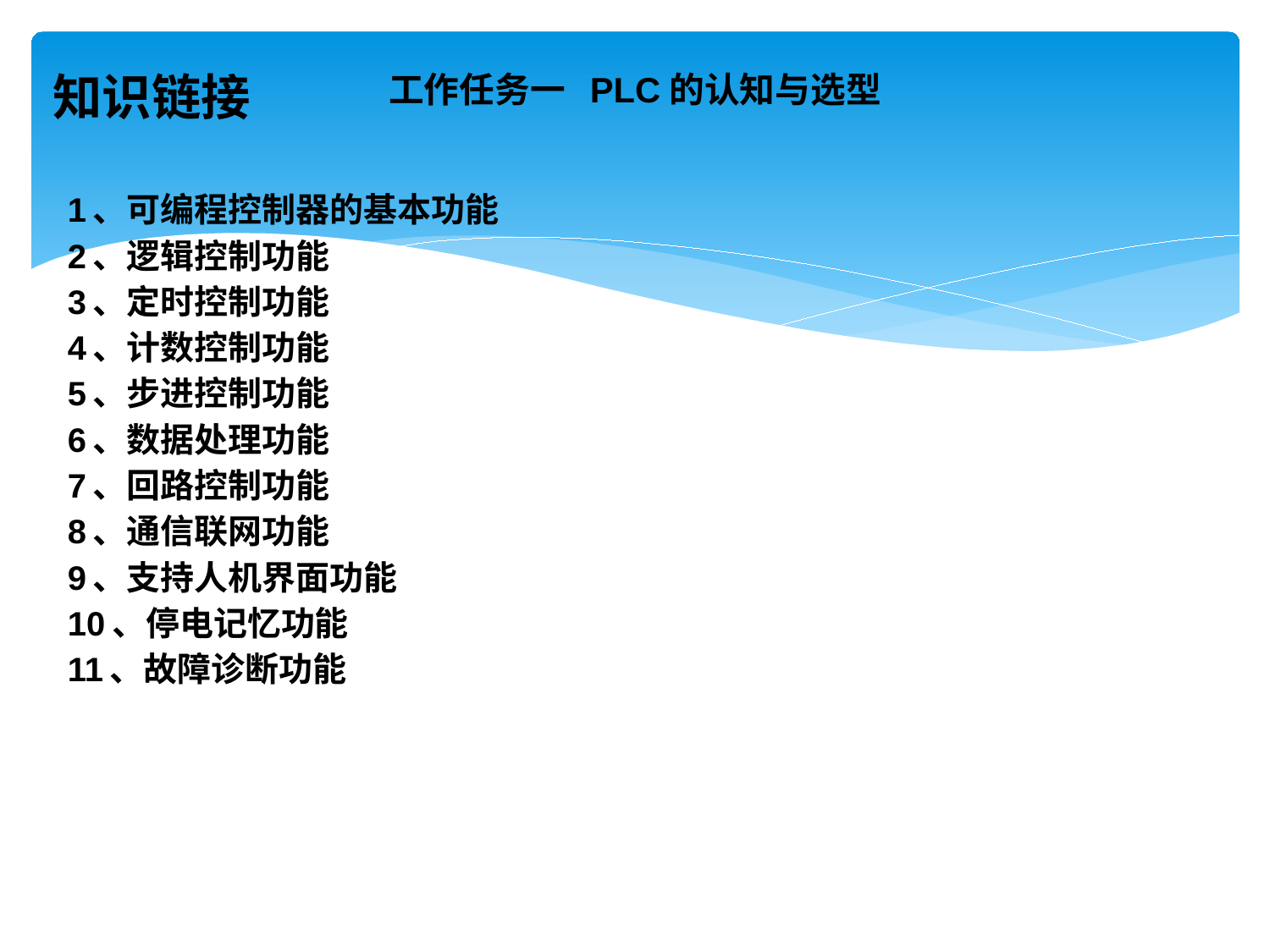

# 工作任务一  PLC的认知与选型
知识链接
1、可编程控制器的基本功能
2、逻辑控制功能
3、定时控制功能
4、计数控制功能
5、步进控制功能
6、数据处理功能
7、回路控制功能
8、通信联网功能
9、支持人机界面功能
10、停电记忆功能
11、故障诊断功能